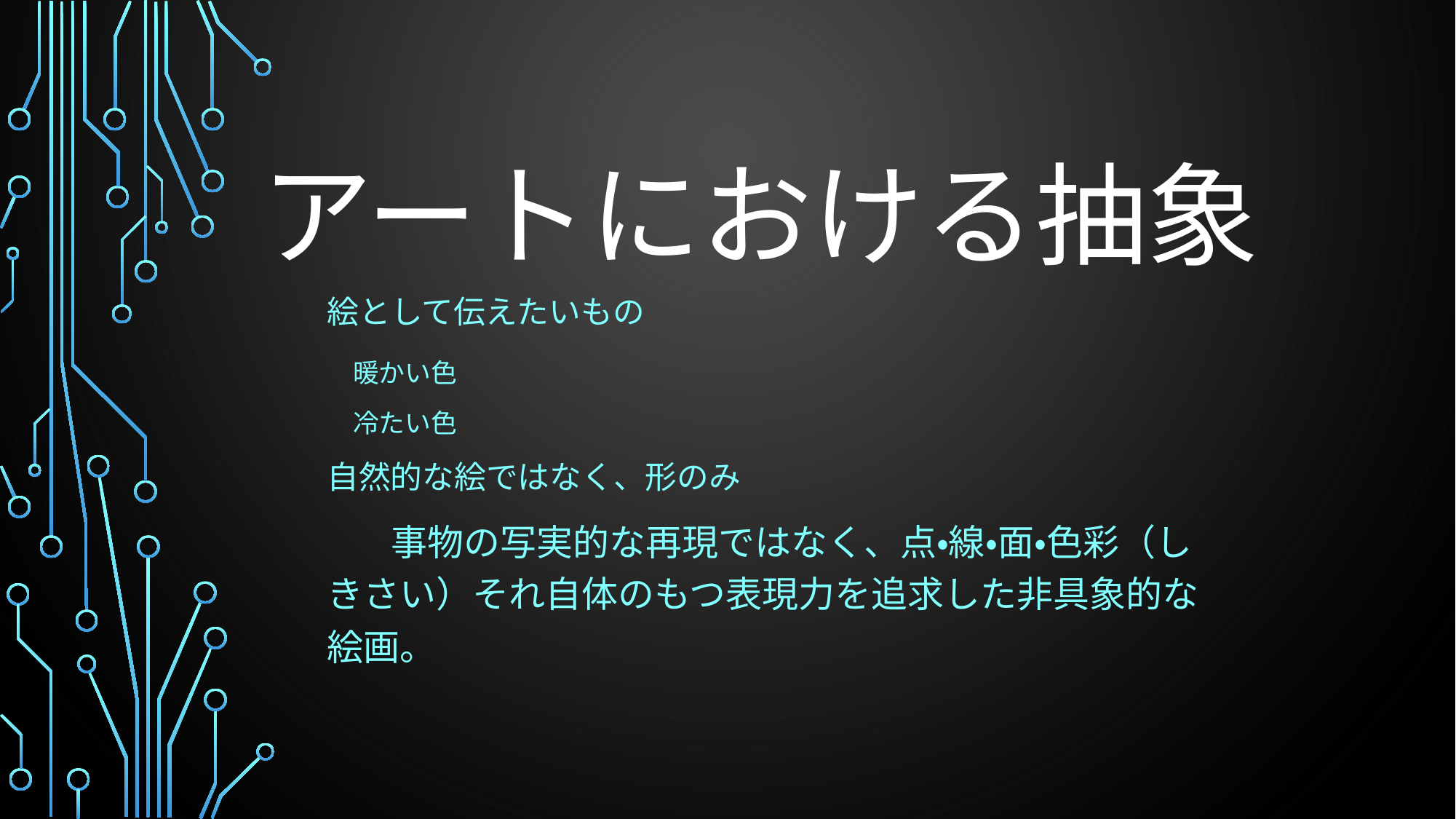

# アートにおける抽象
絵として伝えたいもの
　暖かい色
　冷たい色
自然的な絵ではなく、形のみ
　　事物の写実的な再現ではなく、点・線・面・色彩（しきさい）それ自体のもつ表現力を追求した非具象的な絵画。